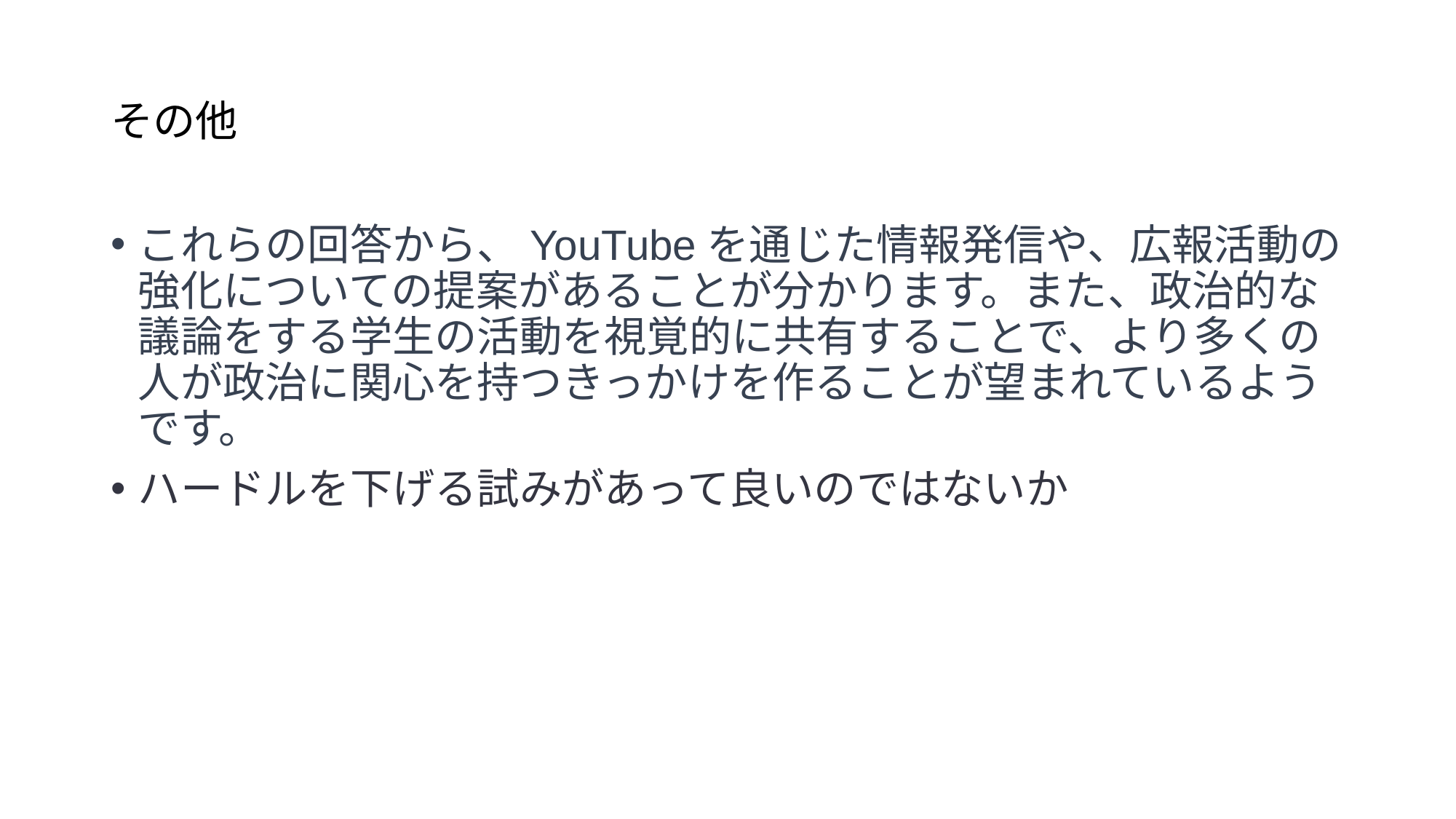

# その他
これらの回答から、YouTubeを通じた情報発信や、広報活動の強化についての提案があることが分かります。また、政治的な議論をする学生の活動を視覚的に共有することで、より多くの人が政治に関心を持つきっかけを作ることが望まれているようです。
ハードルを下げる試みがあって良いのではないか